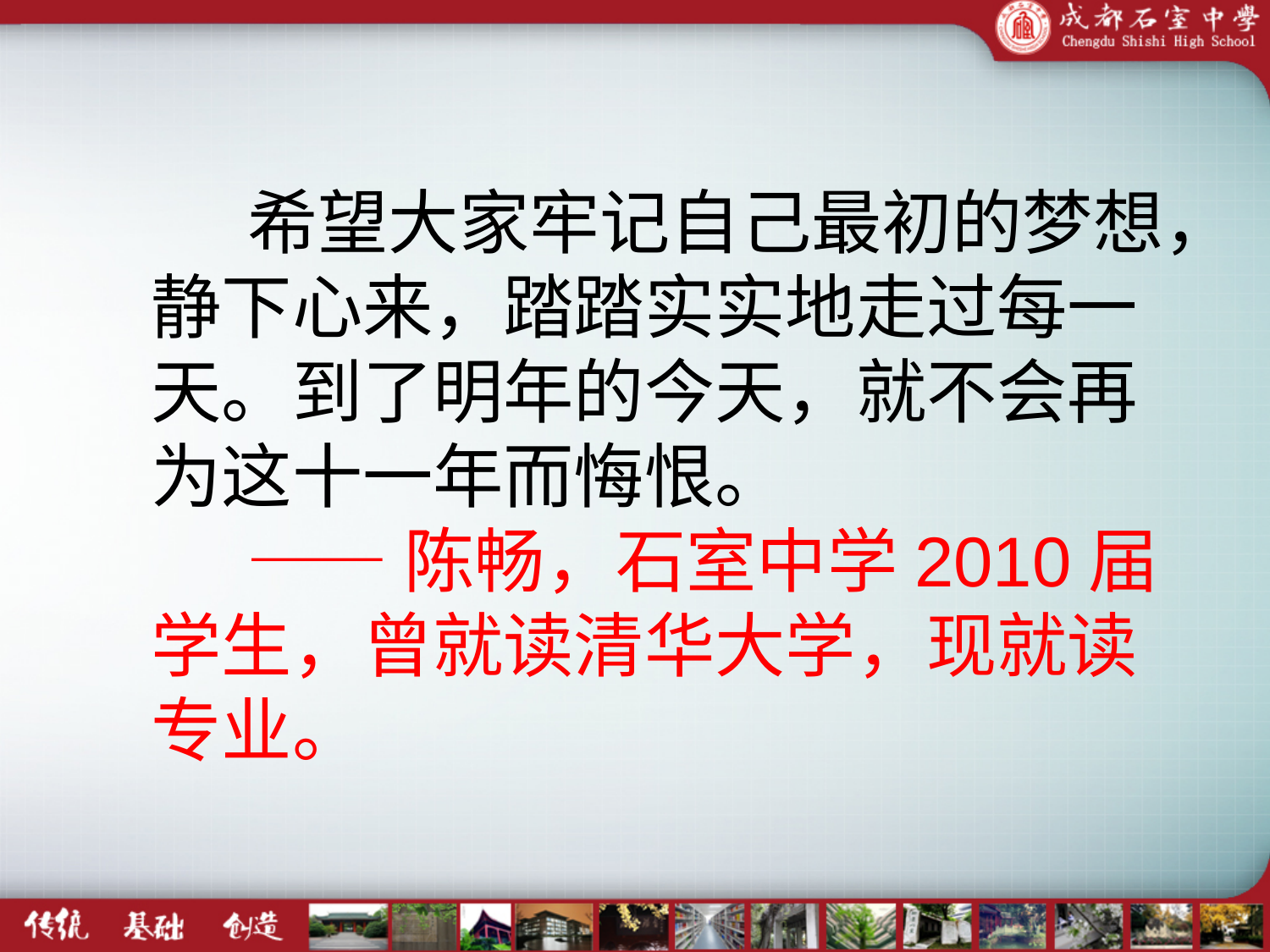

希望大家牢记自己最初的梦想，静下心来，踏踏实实地走过每一天。到了明年的今天，就不会再为这十一年而悔恨。
      ——陈畅，石室中学2010届学生，曾就读清华大学，现就读专业。